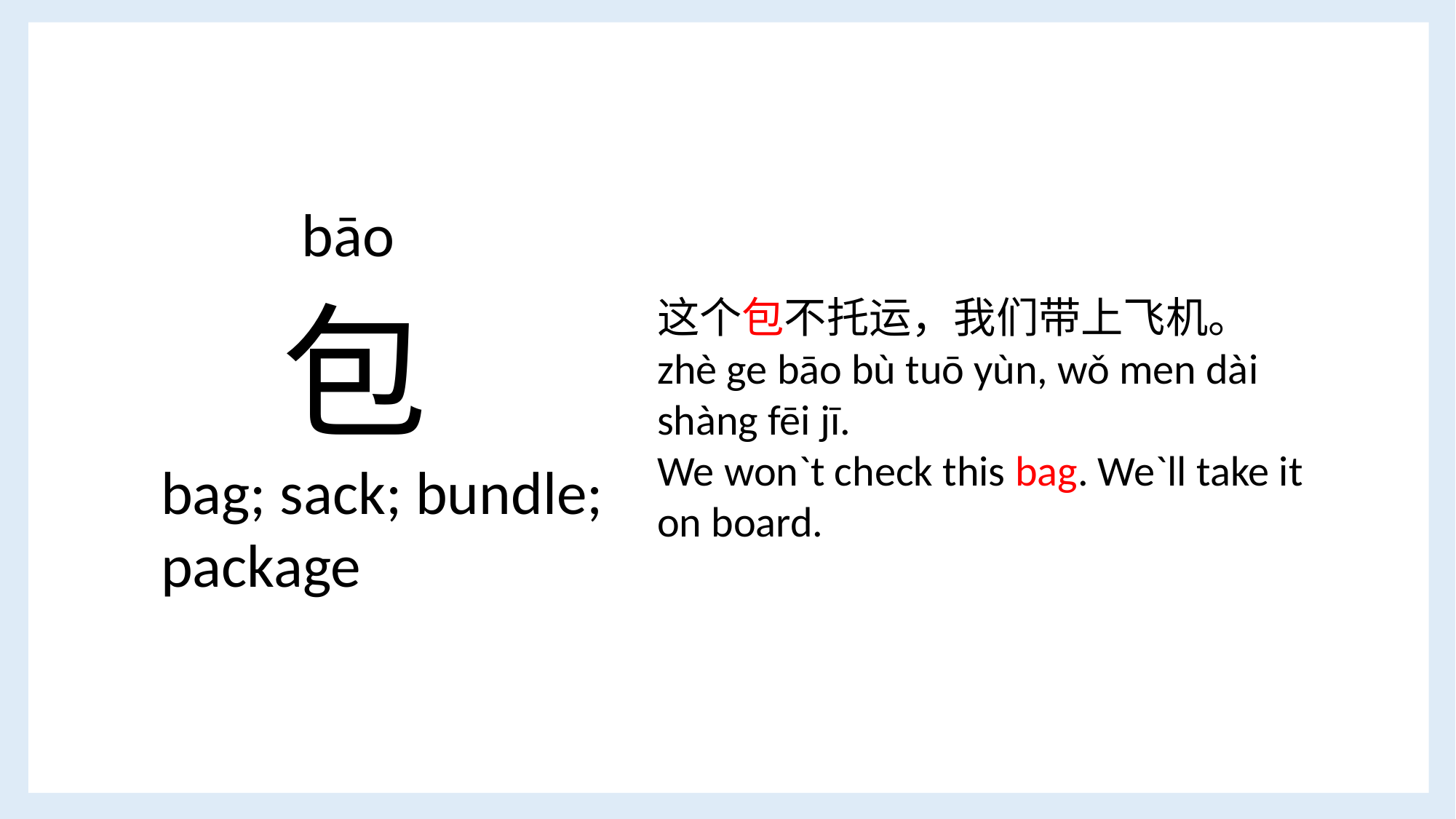

bāo
包
这个包不托运，我们带上飞机。
zhè ge bāo bù tuō yùn, wǒ men dài shàng fēi jī.
We won`t check this bag. We`ll take it on board.
bag; sack; bundle;
package